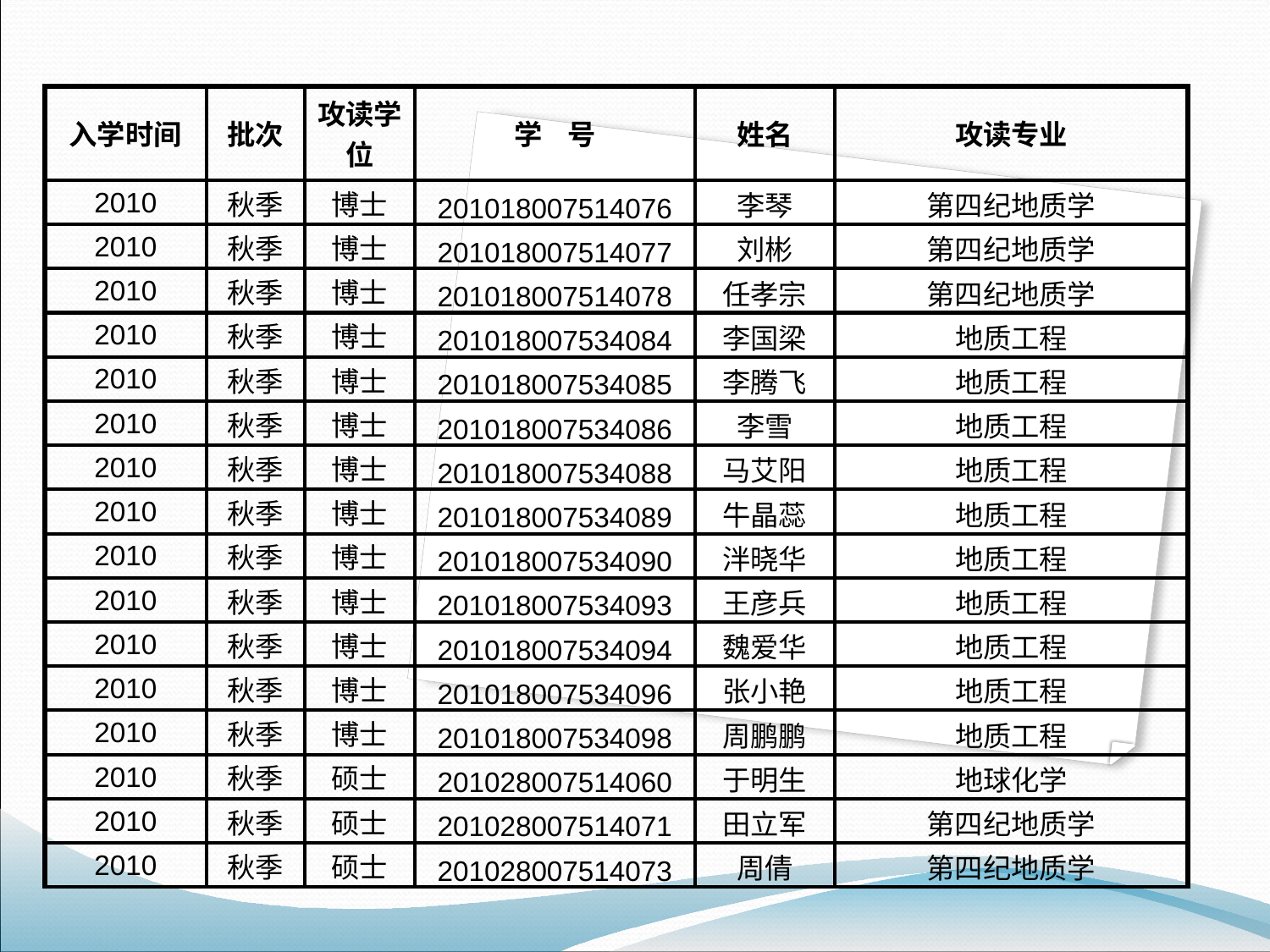

| 入学时间 | 批次 | 攻读学位 | 学 号 | 姓名 | 攻读专业 |
| --- | --- | --- | --- | --- | --- |
| 2010 | 秋季 | 博士 | 201018007514076 | 李琴 | 第四纪地质学 |
| 2010 | 秋季 | 博士 | 201018007514077 | 刘彬 | 第四纪地质学 |
| 2010 | 秋季 | 博士 | 201018007514078 | 任孝宗 | 第四纪地质学 |
| 2010 | 秋季 | 博士 | 201018007534084 | 李国梁 | 地质工程 |
| 2010 | 秋季 | 博士 | 201018007534085 | 李腾飞 | 地质工程 |
| 2010 | 秋季 | 博士 | 201018007534086 | 李雪 | 地质工程 |
| 2010 | 秋季 | 博士 | 201018007534088 | 马艾阳 | 地质工程 |
| 2010 | 秋季 | 博士 | 201018007534089 | 牛晶蕊 | 地质工程 |
| 2010 | 秋季 | 博士 | 201018007534090 | 泮晓华 | 地质工程 |
| 2010 | 秋季 | 博士 | 201018007534093 | 王彦兵 | 地质工程 |
| 2010 | 秋季 | 博士 | 201018007534094 | 魏爱华 | 地质工程 |
| 2010 | 秋季 | 博士 | 201018007534096 | 张小艳 | 地质工程 |
| 2010 | 秋季 | 博士 | 201018007534098 | 周鹏鹏 | 地质工程 |
| 2010 | 秋季 | 硕士 | 201028007514060 | 于明生 | 地球化学 |
| 2010 | 秋季 | 硕士 | 201028007514071 | 田立军 | 第四纪地质学 |
| 2010 | 秋季 | 硕士 | 201028007514073 | 周倩 | 第四纪地质学 |